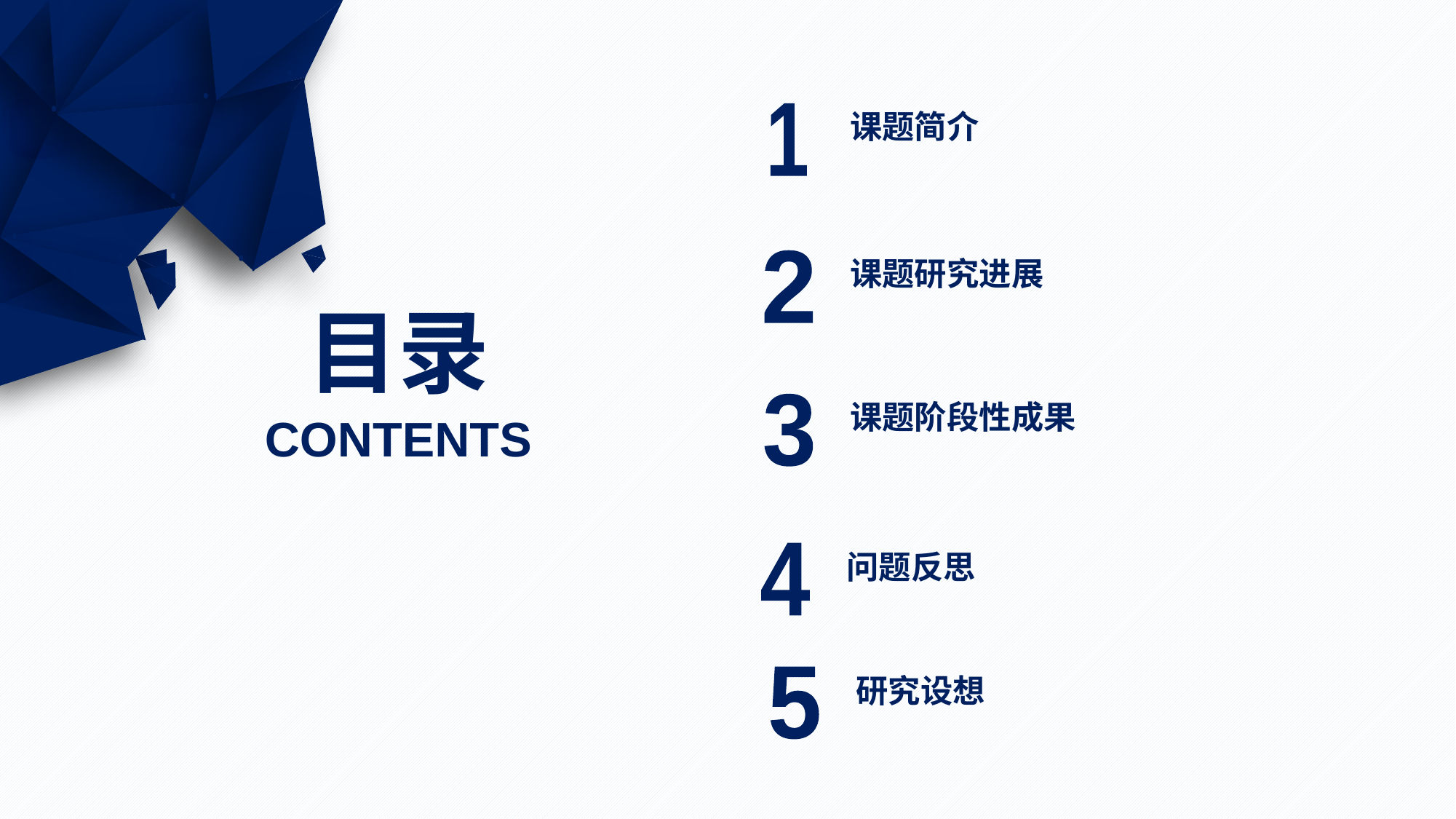

课题简介
1
课题研究进展
2
目录
课题阶段性成果
3
CONTENTS
问题反思
4
研究设想
5